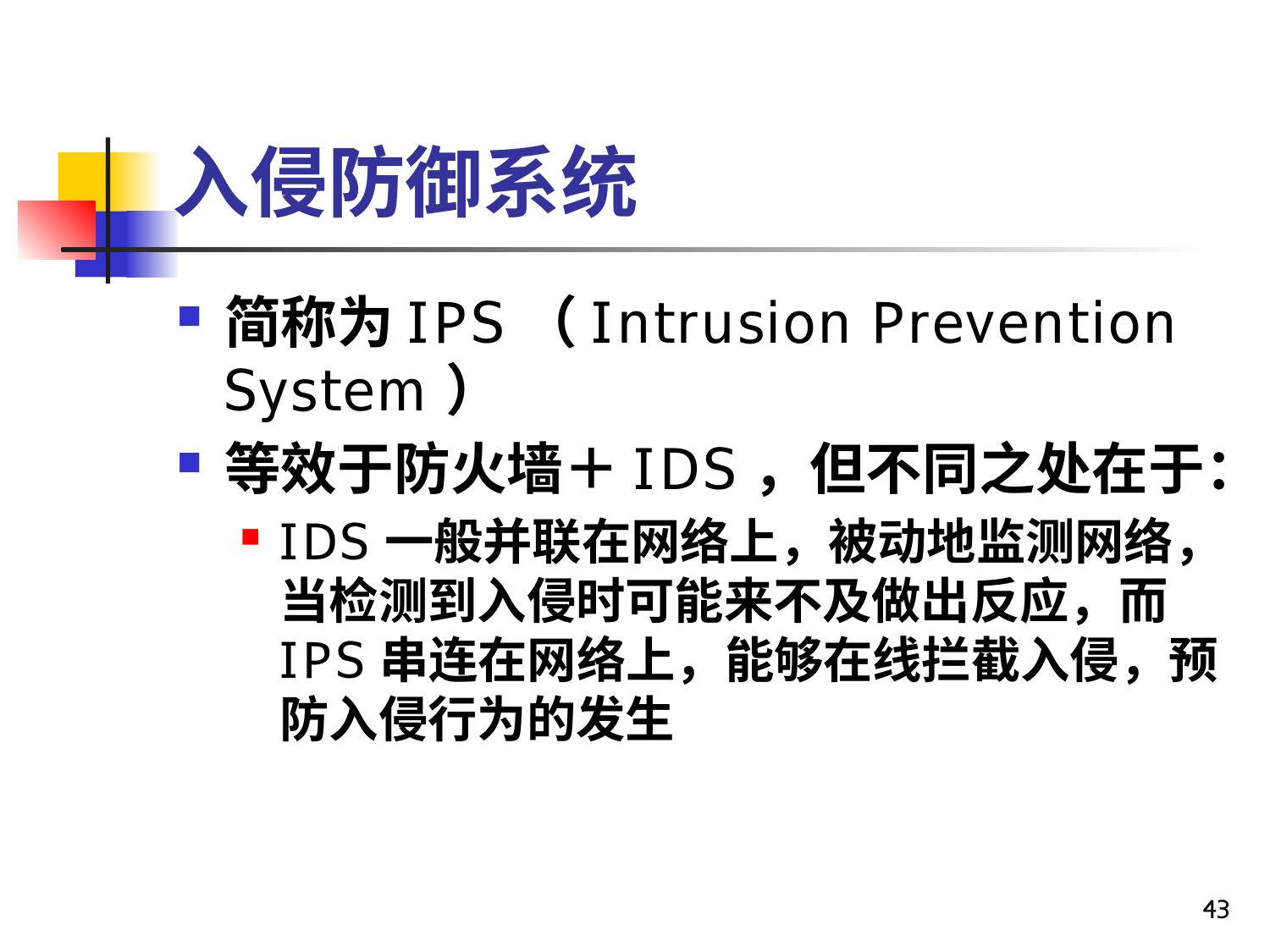

# 入侵防御系统
简称为IPS（Intrusion Prevention System）
等效于防火墙＋IDS，但不同之处在于：
IDS一般并联在网络上，被动地监测网络，当检测到入侵时可能来不及做出反应，而IPS串连在网络上，能够在线拦截入侵，预防入侵行为的发生
43